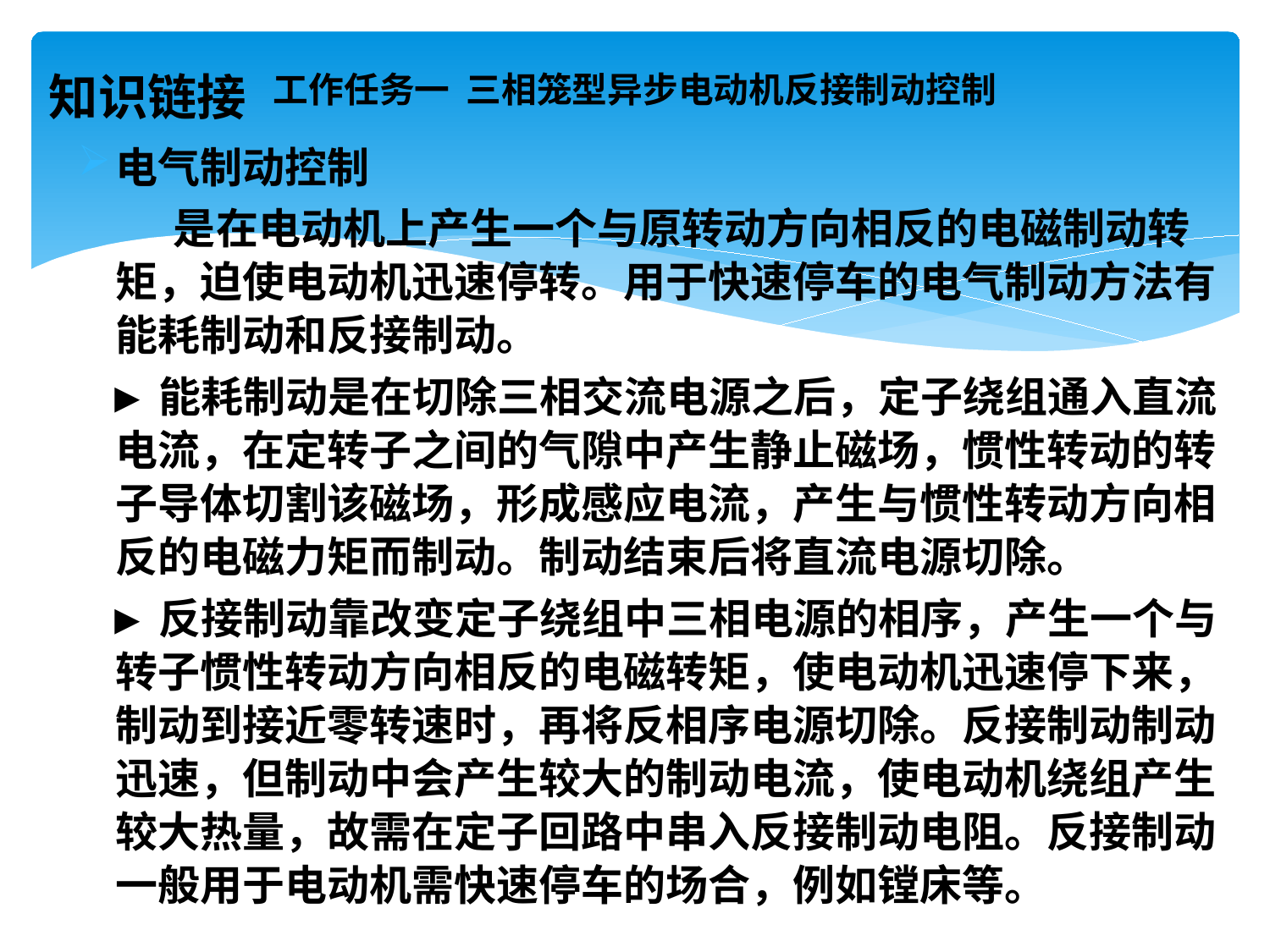

# 工作任务一  三相笼型异步电动机反接制动控制
知识链接
电气制动控制
         是在电动机上产生一个与原转动方向相反的电磁制动转矩，迫使电动机迅速停转。用于快速停车的电气制动方法有能耗制动和反接制动。
   ►能耗制动是在切除三相交流电源之后，定子绕组通入直流电流，在定转子之间的气隙中产生静止磁场，惯性转动的转子导体切割该磁场，形成感应电流，产生与惯性转动方向相反的电磁力矩而制动。制动结束后将直流电源切除。
   ►反接制动靠改变定子绕组中三相电源的相序，产生一个与转子惯性转动方向相反的电磁转矩，使电动机迅速停下来，制动到接近零转速时，再将反相序电源切除。反接制动制动迅速，但制动中会产生较大的制动电流，使电动机绕组产生较大热量，故需在定子回路中串入反接制动电阻。反接制动一般用于电动机需快速停车的场合，例如镗床等。